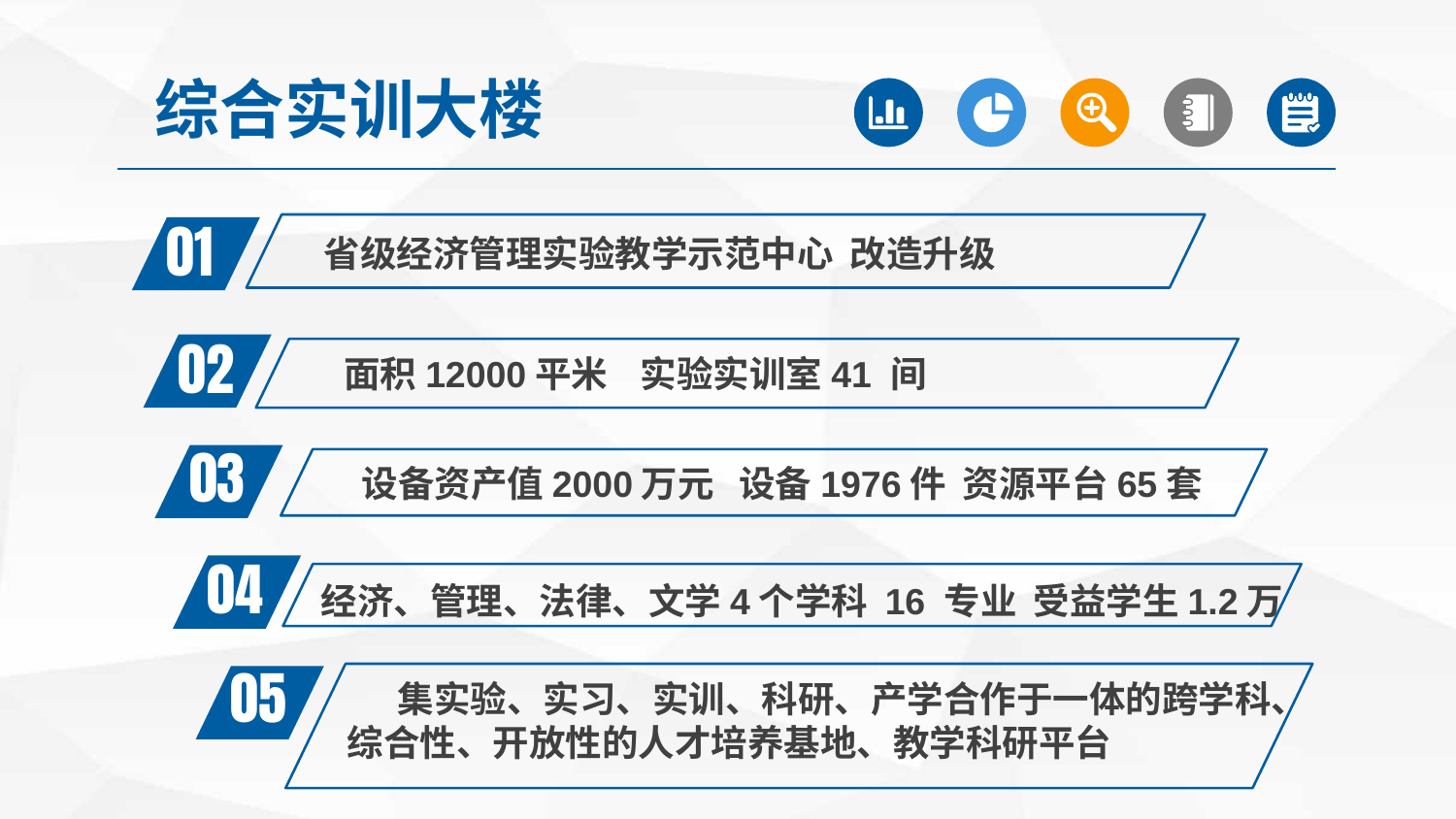

综合实训大楼

01

       省级经济管理实验教学示范中心  改造升级
02

      面积12000平米    实验实训室41 间
03

设备资产值2000万元   设备1976件  资源平台65套

04

     经济、管理、法律、文学4个学科 16 专业  受益学生1.2万
05

        集实验、实习、实训、科研、产学合作于一体的跨学科、    综合性、开放性的人才培养基地、教学科研平台